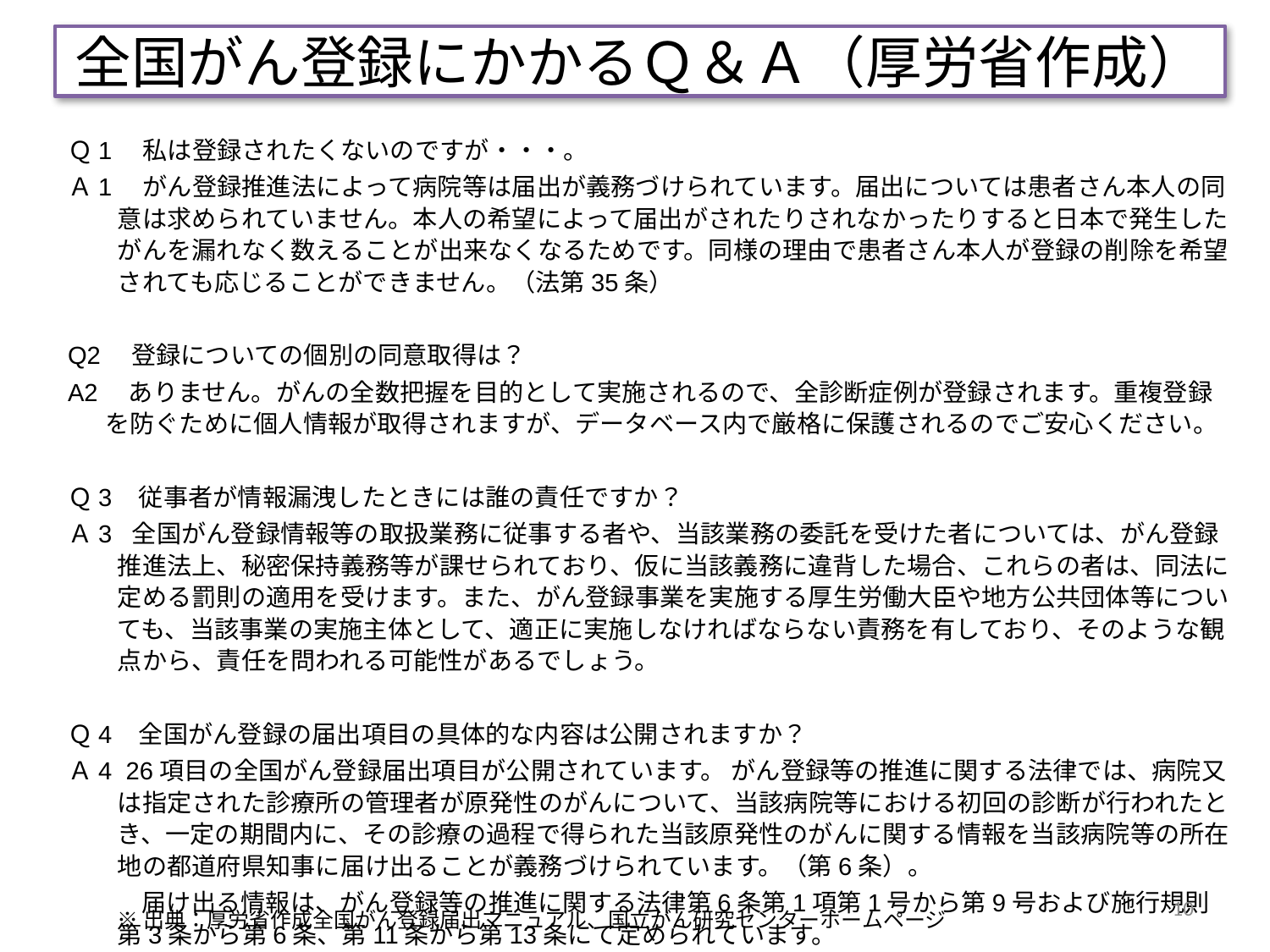

# 全国がん登録にかかるＱ＆Ａ（厚労省作成）
Ｑ1　私は登録されたくないのですが・・・。
Ａ1　がん登録推進法によって病院等は届出が義務づけられています。届出については患者さん本人の同意は求められていません。本人の希望によって届出がされたりされなかったりすると日本で発生したがんを漏れなく数えることが出来なくなるためです。同様の理由で患者さん本人が登録の削除を希望されても応じることができません。（法第35条）

Q2　登録についての個別の同意取得は？
A2　ありません。がんの全数把握を目的として実施されるので、全診断症例が登録されます。重複登録を防ぐために個人情報が取得されますが、データベース内で厳格に保護されるのでご安心ください。

Ｑ3   従事者が情報漏洩したときには誰の責任ですか？
Ａ3  全国がん登録情報等の取扱業務に従事する者や、当該業務の委託を受けた者については、がん登録推進法上、秘密保持義務等が課せられており、仮に当該義務に違背した場合、これらの者は、同法に定める罰則の適用を受けます。また、がん登録事業を実施する厚生労働大臣や地方公共団体等についても、当該事業の実施主体として、適正に実施しなければならない責務を有しており、そのような観点から、責任を問われる可能性があるでしょう。

Ｑ4   全国がん登録の届出項目の具体的な内容は公開されますか？
Ａ4  26項目の全国がん登録届出項目が公開されています。 がん登録等の推進に関する法律では、病院又は指定された診療所の管理者が原発性のがんについて、当該病院等における初回の診断が行われたとき、一定の期間内に、その診療の過程で得られた当該原発性のがんに関する情報を当該病院等の所在地の都道府県知事に届け出ることが義務づけられています。（第6条）。
　　　届け出る情報は、がん登録等の推進に関する法律第6条第1項第1号から第9号および施行規則第3条から第6条、第11条から第13条にて定められています。

10
※出典：厚労省作成全国がん登録届出マニュアル、国立がん研究センターホームページ